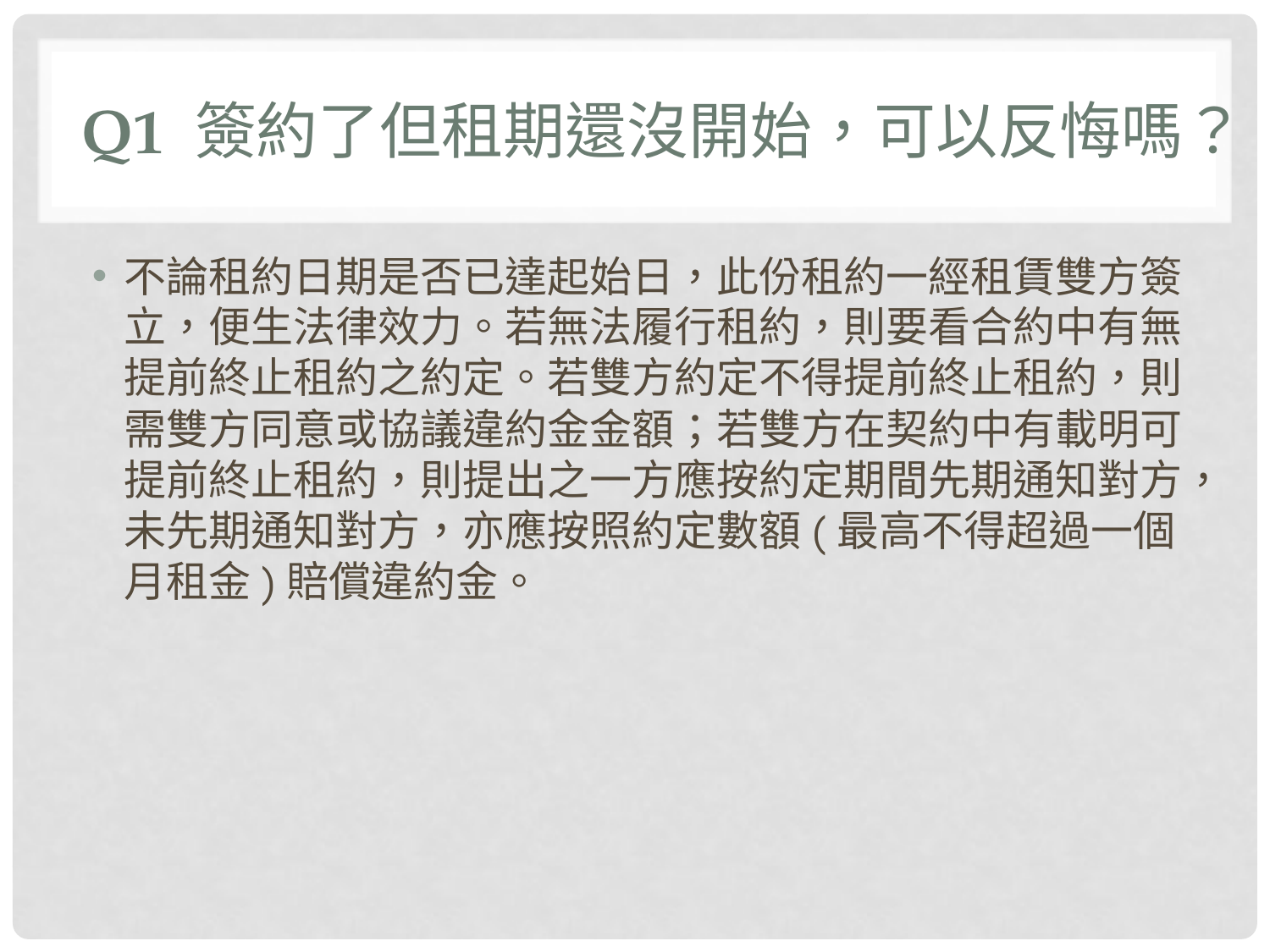

# q1 簽約了但租期還沒開始，可以反悔嗎？
不論租約日期是否已達起始日，此份租約一經租賃雙方簽立，便生法律效力。若無法履行租約，則要看合約中有無提前終止租約之約定。若雙方約定不得提前終止租約，則需雙方同意或協議違約金金額；若雙方在契約中有載明可提前終止租約，則提出之一方應按約定期間先期通知對方，未先期通知對方，亦應按照約定數額(最高不得超過一個月租金)賠償違約金。